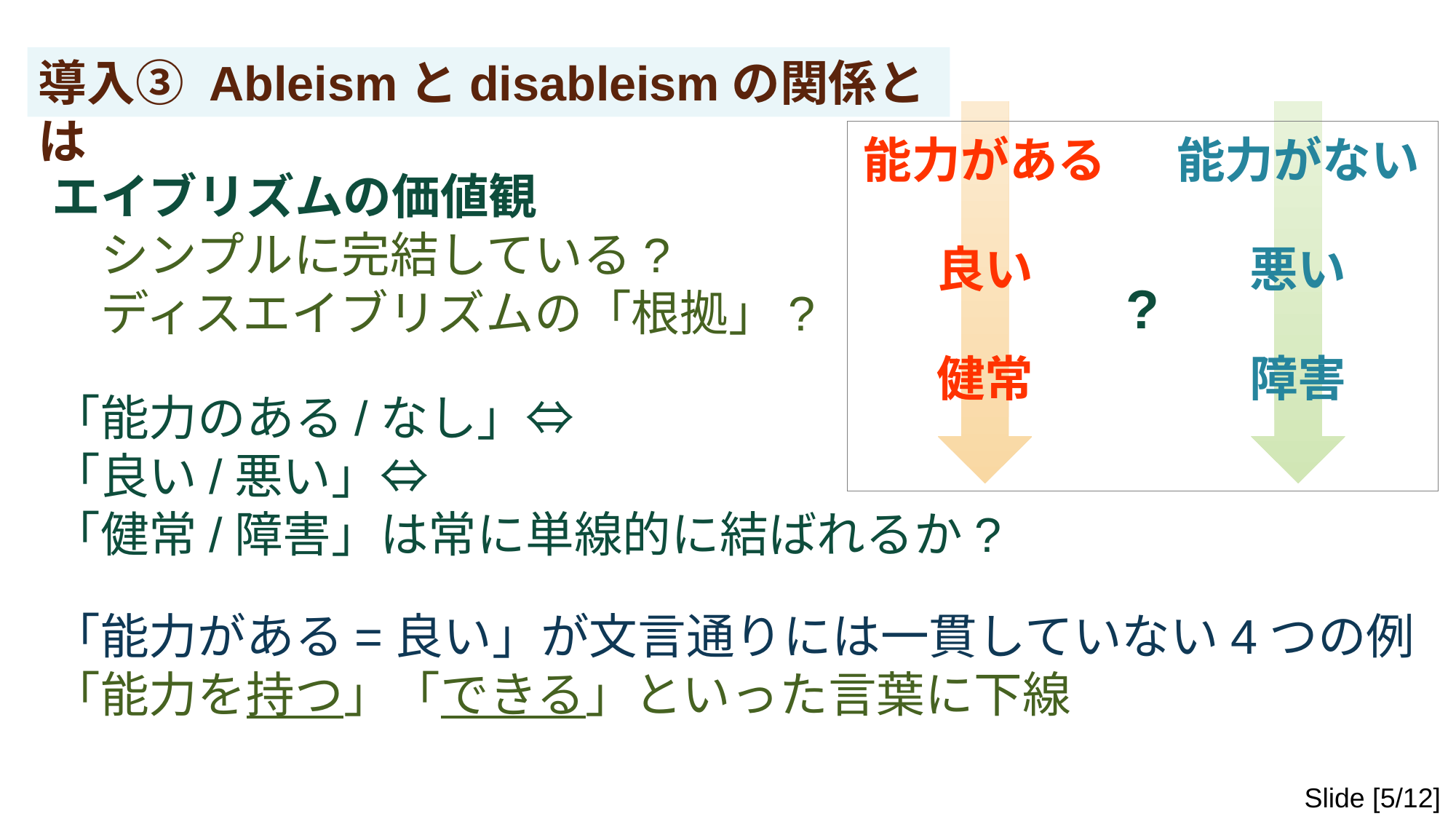

導入③ Ableismとdisableismの関係とは

能力がある

良い

健常
能力がない

悪い

障害
エイブリズムの価値観
　シンプルに完結している?
　ディスエイブリズムの「根拠」?

「能力のある/なし」⇔
「良い/悪い」⇔
「健常/障害」は常に単線的に結ばれるか?

「能力がある=良い」が文言通りには一貫していない4つの例
「能力を持つ」「できる」といった言葉に下線
?